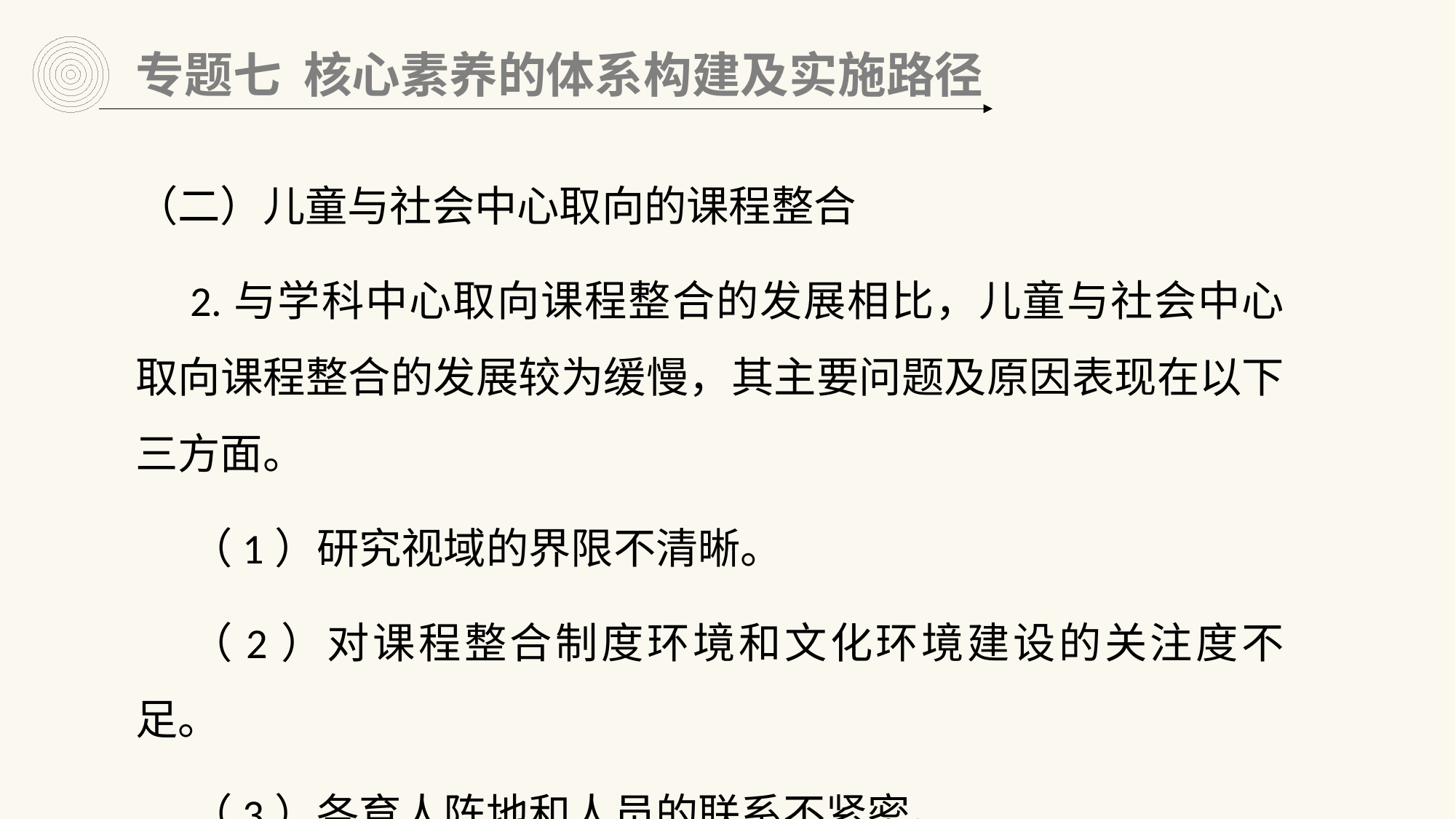

专题七  核心素养的体系构建及实施路径
（二）儿童与社会中心取向的课程整合
2.与学科中心取向课程整合的发展相比，儿童与社会中心取向课程整合的发展较为缓慢，其主要问题及原因表现在以下三方面。
（1）研究视域的界限不清晰。
（2）对课程整合制度环境和文化环境建设的关注度不足。
（3）各育人阵地和人员的联系不紧密。